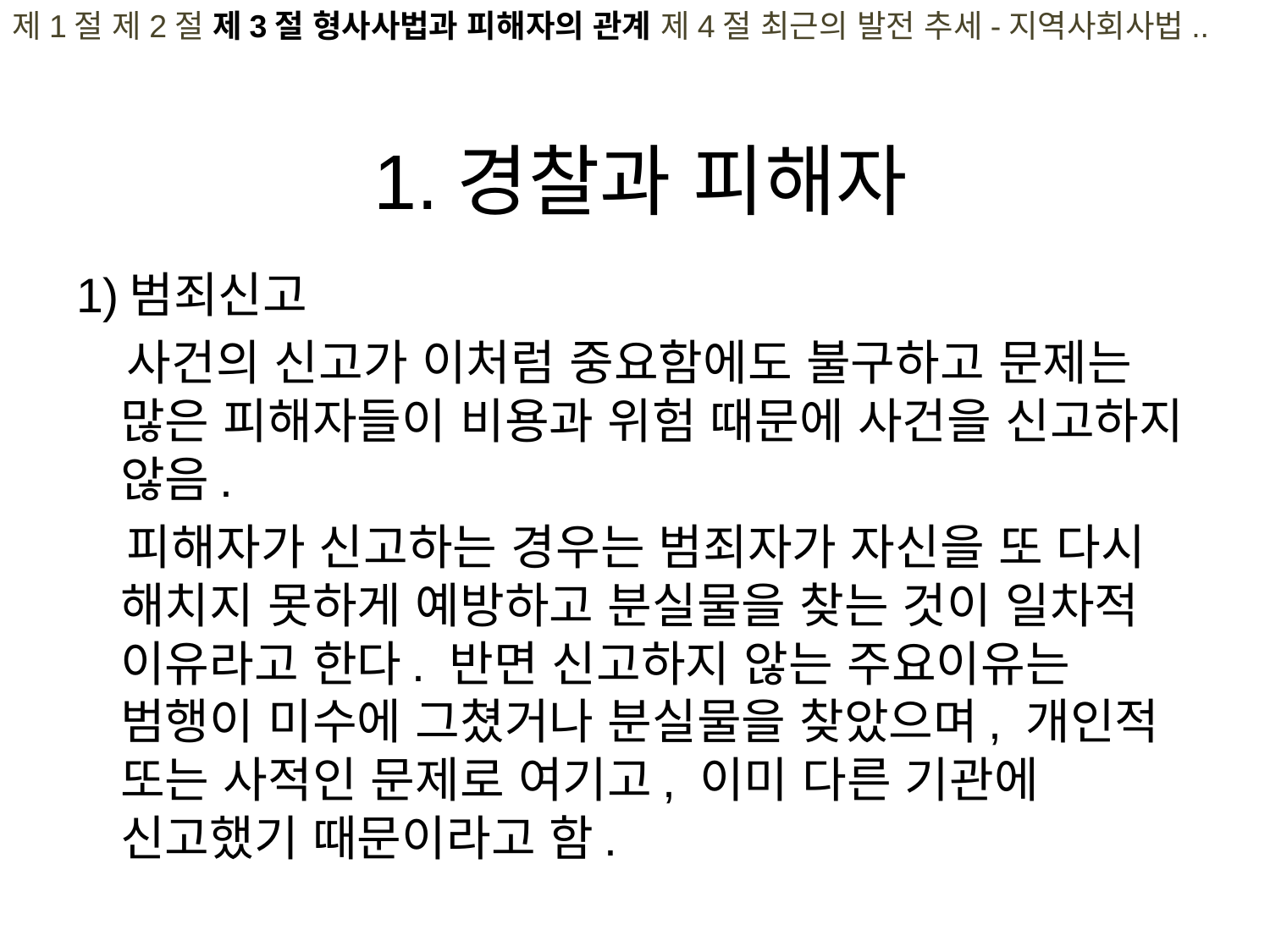

제1절 제2절 제3절 형사사법과 피해자의 관계 제4절 최근의 발전 추세-지역사회사법..
# 1.경찰과 피해자
1)범죄신고
   사건의 신고가 이처럼 중요함에도 불구하고 문제는 많은 피해자들이 비용과 위험 때문에 사건을 신고하지 않음.
   피해자가 신고하는 경우는 범죄자가 자신을 또 다시 해치지 못하게 예방하고 분실물을 찾는 것이 일차적 이유라고 한다. 반면 신고하지 않는 주요이유는 범행이 미수에 그쳤거나 분실물을 찾았으며, 개인적 또는 사적인 문제로 여기고, 이미 다른 기관에 신고했기 때문이라고 함.